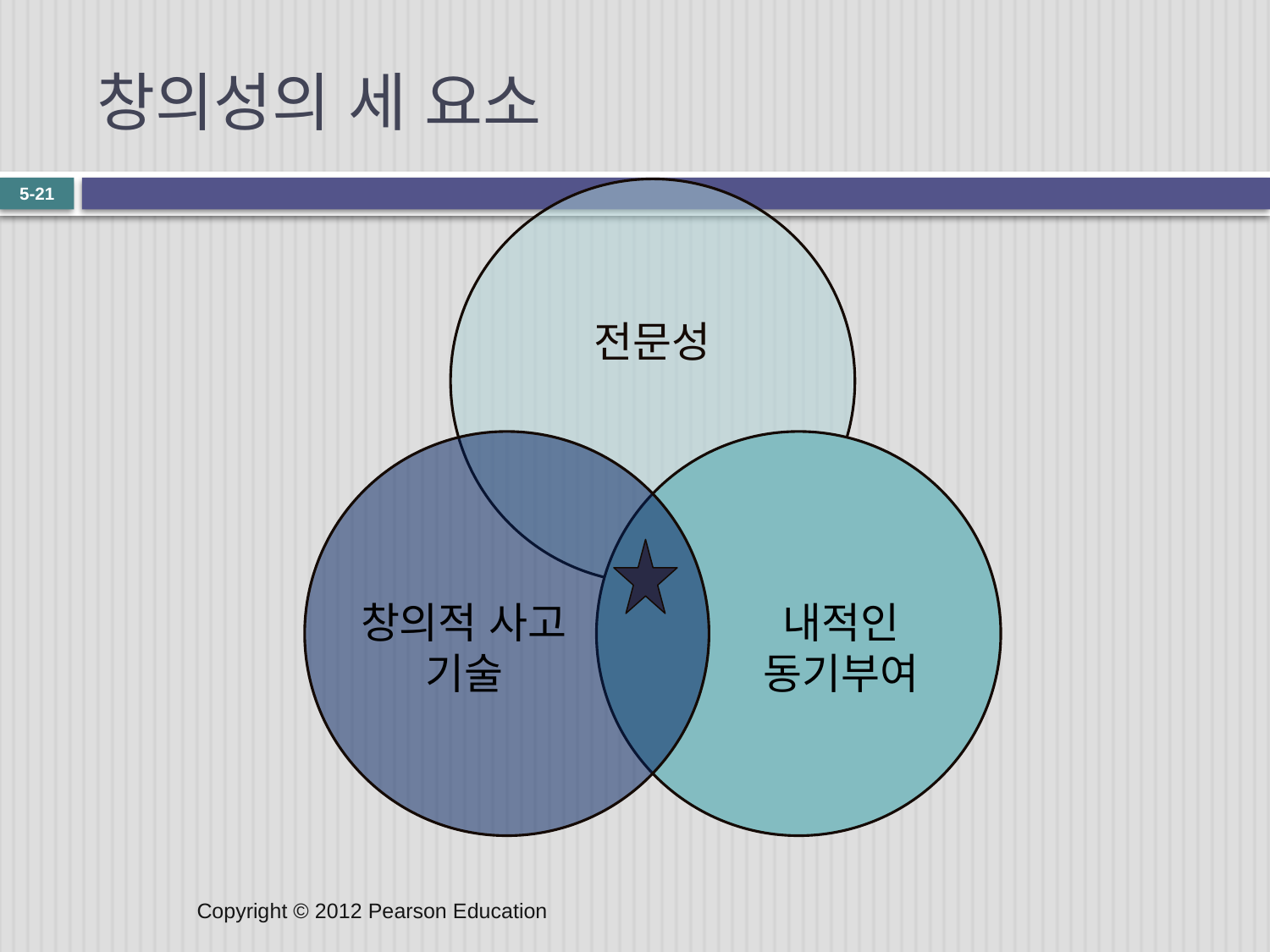

# 창의성의 세 요소
5-21
전문성
내적인 동기부여
창의적 사고 기술